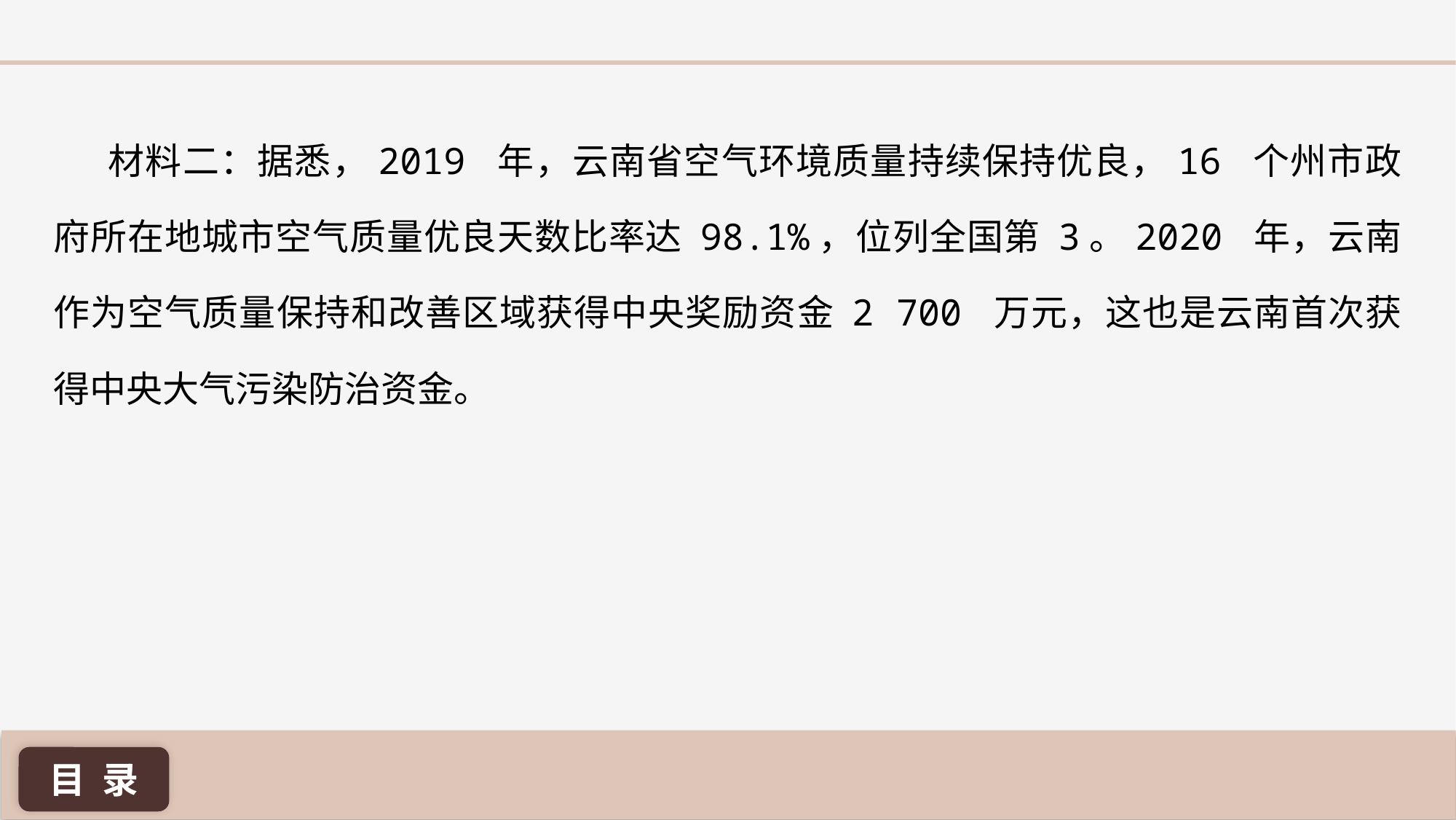

材料二：据悉，2019 年，云南省空气环境质量持续保持优良，16 个州市政府所在地城市空气质量优良天数比率达 98.1%，位列全国第 3。2020 年，云南作为空气质量保持和改善区域获得中央奖励资金 2 700 万元，这也是云南首次获得中央大气污染防治资金。